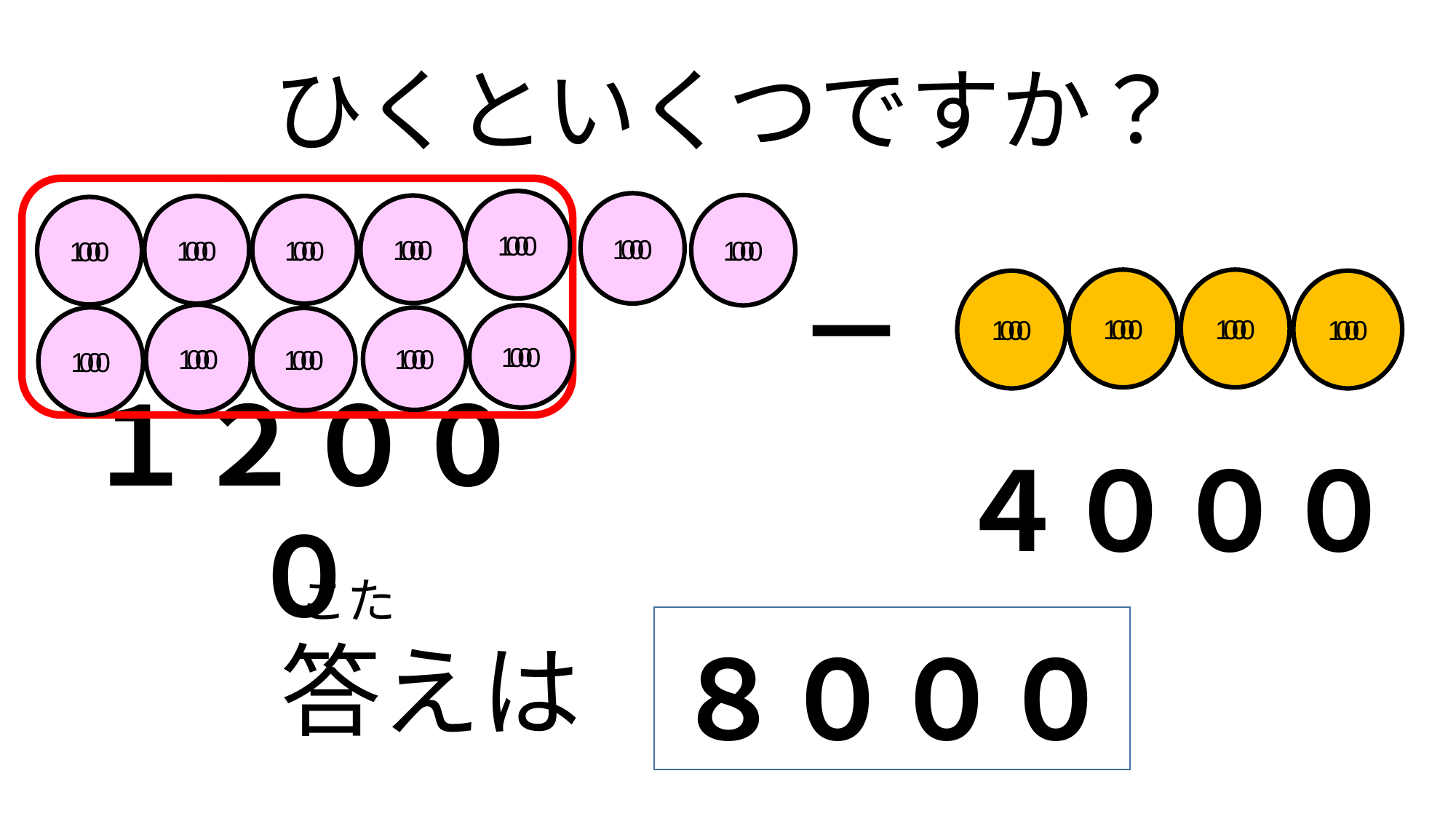

# ひくといくつですか？

1000
1000
1000
1000
1000
1000
1000
1000
1000
1000
－
1000
1000
1000
1000
1000
1000
４０００
１２０００
こた

答えは
８０００